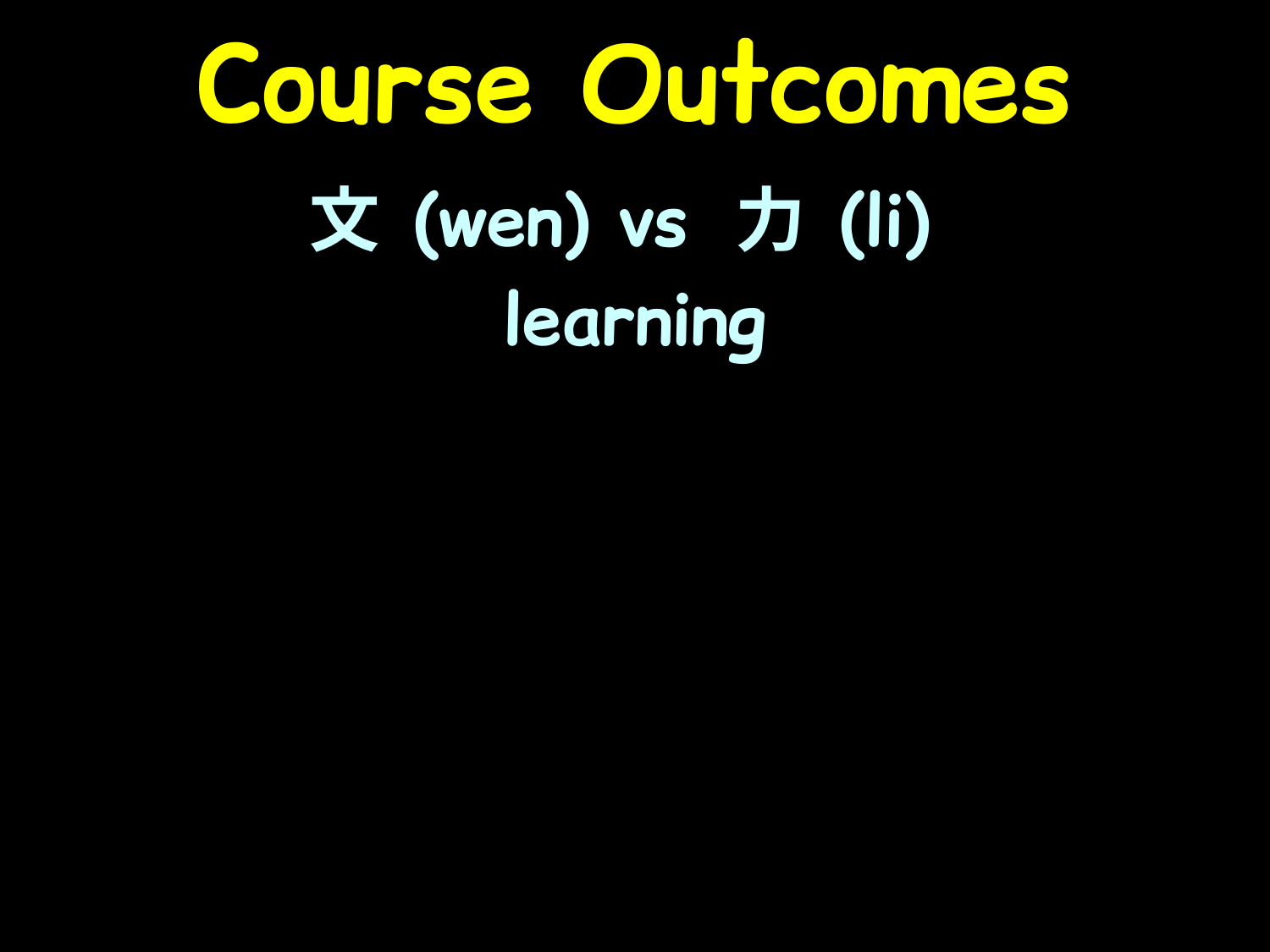

# Course Outcomes
文 (wen) vs 力 (li)
learning